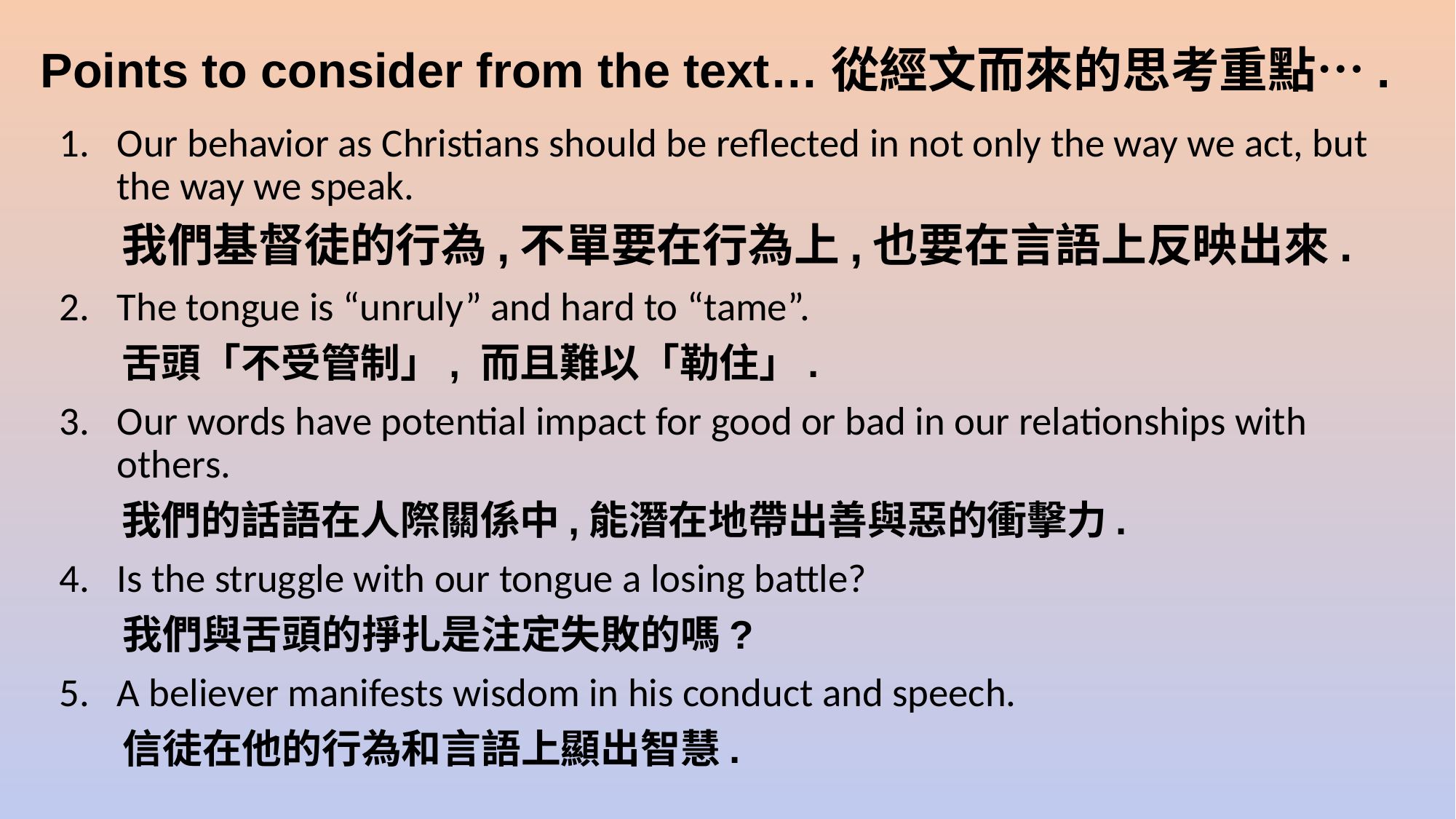

# Points to consider from the text…從經文而來的思考重點….
Our behavior as Christians should be reflected in not only the way we act, but the way we speak.
      我們基督徒的行為,不單要在行為上,也要在言語上反映出來.
The tongue is “unruly” and hard to “tame”.
      舌頭「不受管制」, 而且難以「勒住」.
Our words have potential impact for good or bad in our relationships with others.
      我們的話語在人際關係中,能潛在地帶出善與惡的衝擊力.
Is the struggle with our tongue a losing battle?
      我們與舌頭的掙扎是注定失敗的嗎?
A believer manifests wisdom in his conduct and speech.
      信徒在他的行為和言語上顯出智慧.